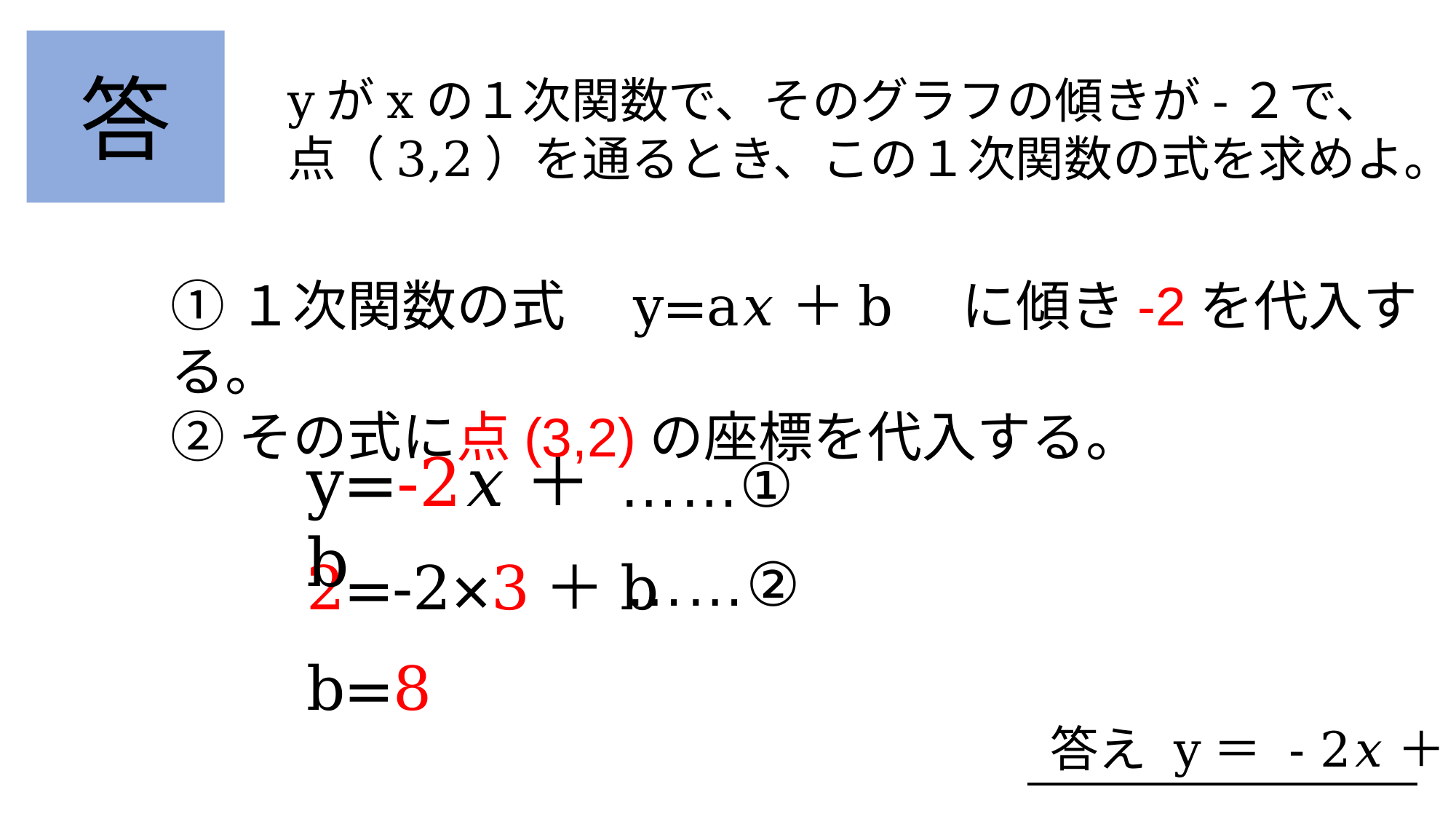

答
yがxの１次関数で、そのグラフの傾きが-２で、
点（3,2）を通るとき、この１次関数の式を求めよ。
①１次関数の式　y=a𝑥＋b　に傾き-2を代入する。
②その式に点(3,2)の座標を代入する。
y=-2𝑥＋b
……①
……②
2=-2×3＋b
b=8
答え y＝ - 2𝑥＋8